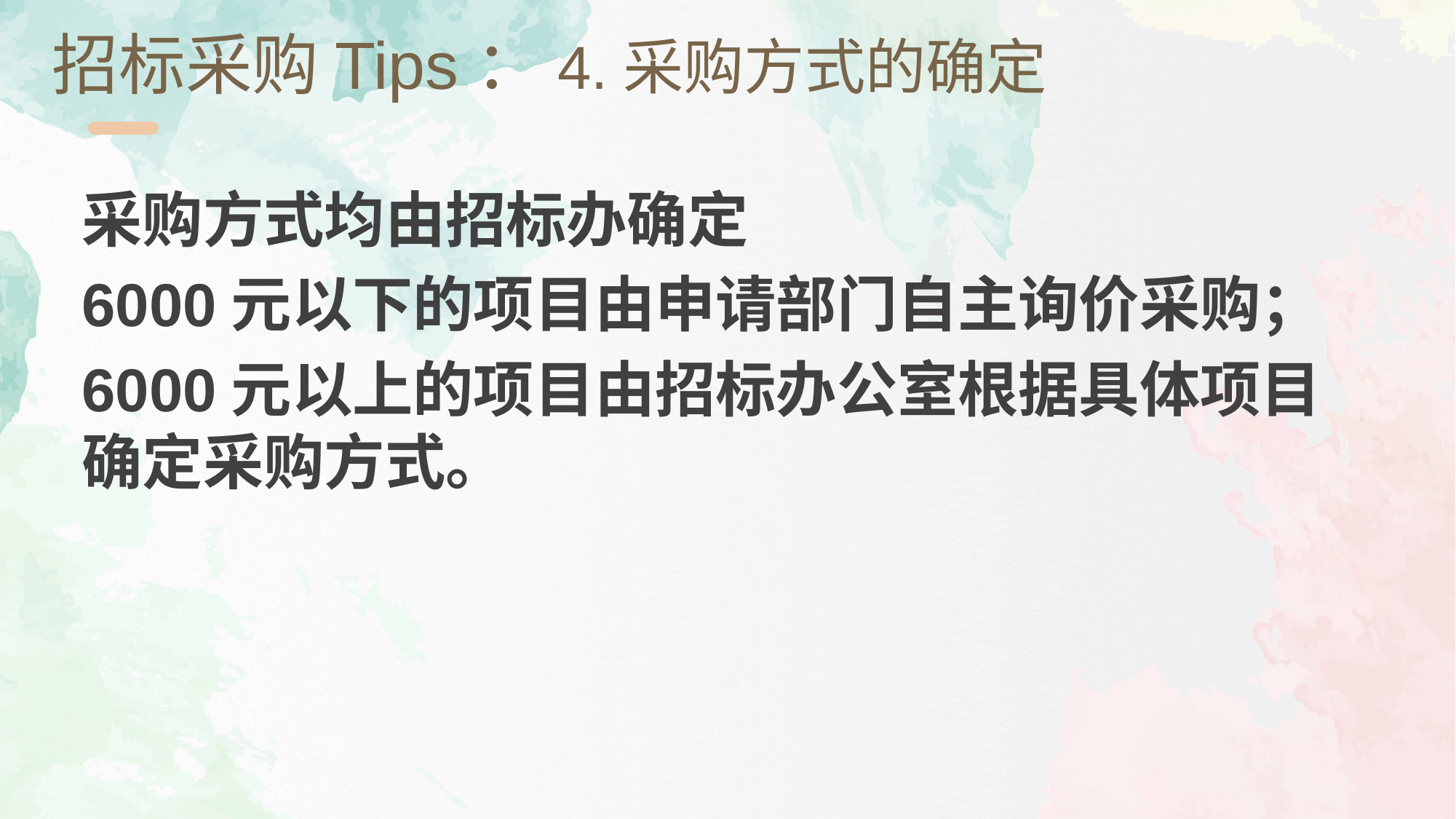

招标采购Tips：4.采购方式的确定

采购方式均由招标办确定
6000元以下的项目由申请部门自主询价采购；
6000元以上的项目由招标办公室根据具体项目确定采购方式。